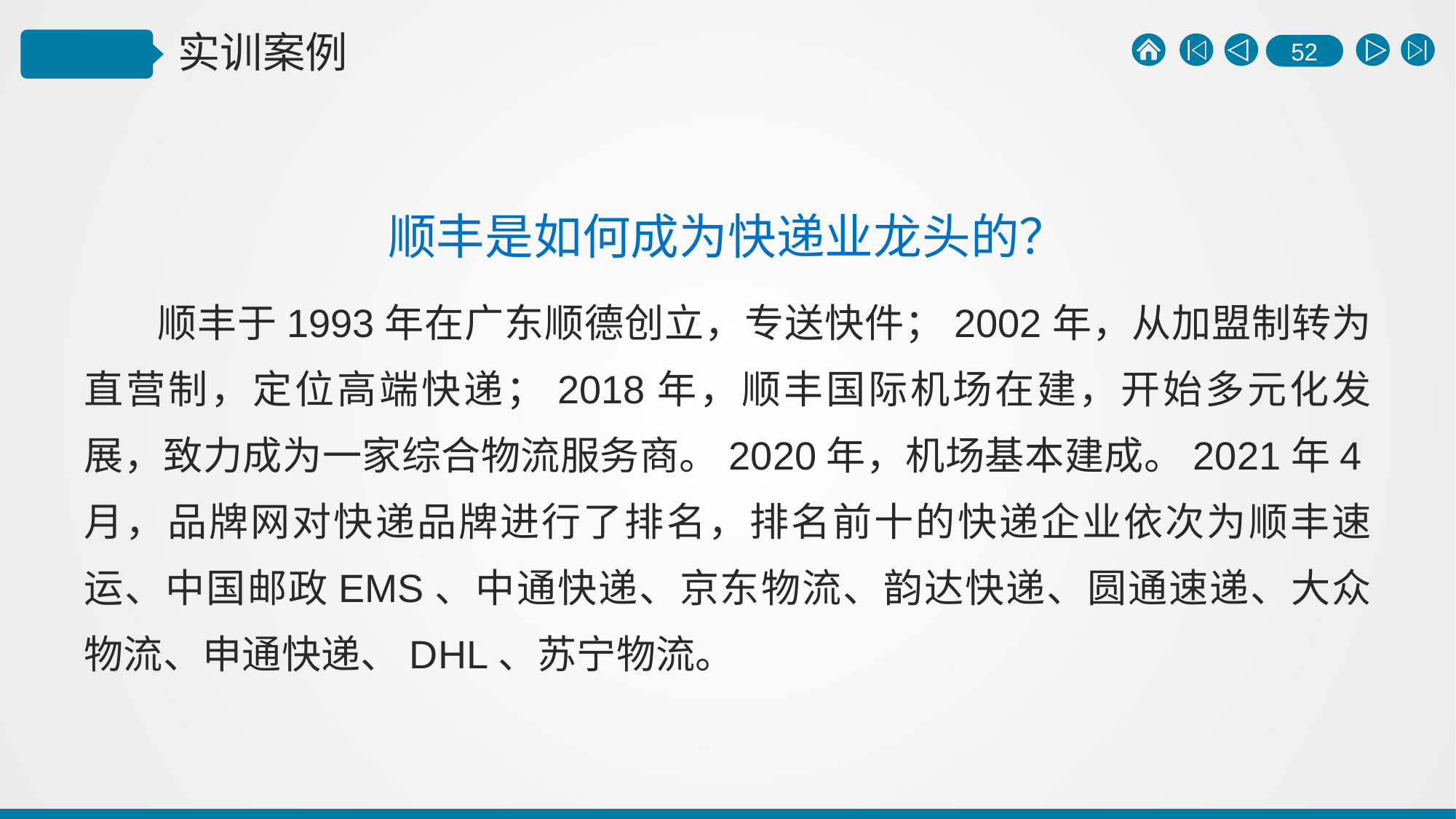

顺丰是如何成为快递业龙头的？
顺丰于1993年在广东顺德创立，专送快件；2002年，从加盟制转为直营制，定位高端快递；2018年，顺丰国际机场在建，开始多元化发展，致力成为一家综合物流服务商。2020年，机场基本建成。2021年4月，品牌网对快递品牌进行了排名，排名前十的快递企业依次为顺丰速运、中国邮政EMS、中通快递、京东物流、韵达快递、圆通速递、大众物流、申通快递、DHL、苏宁物流。